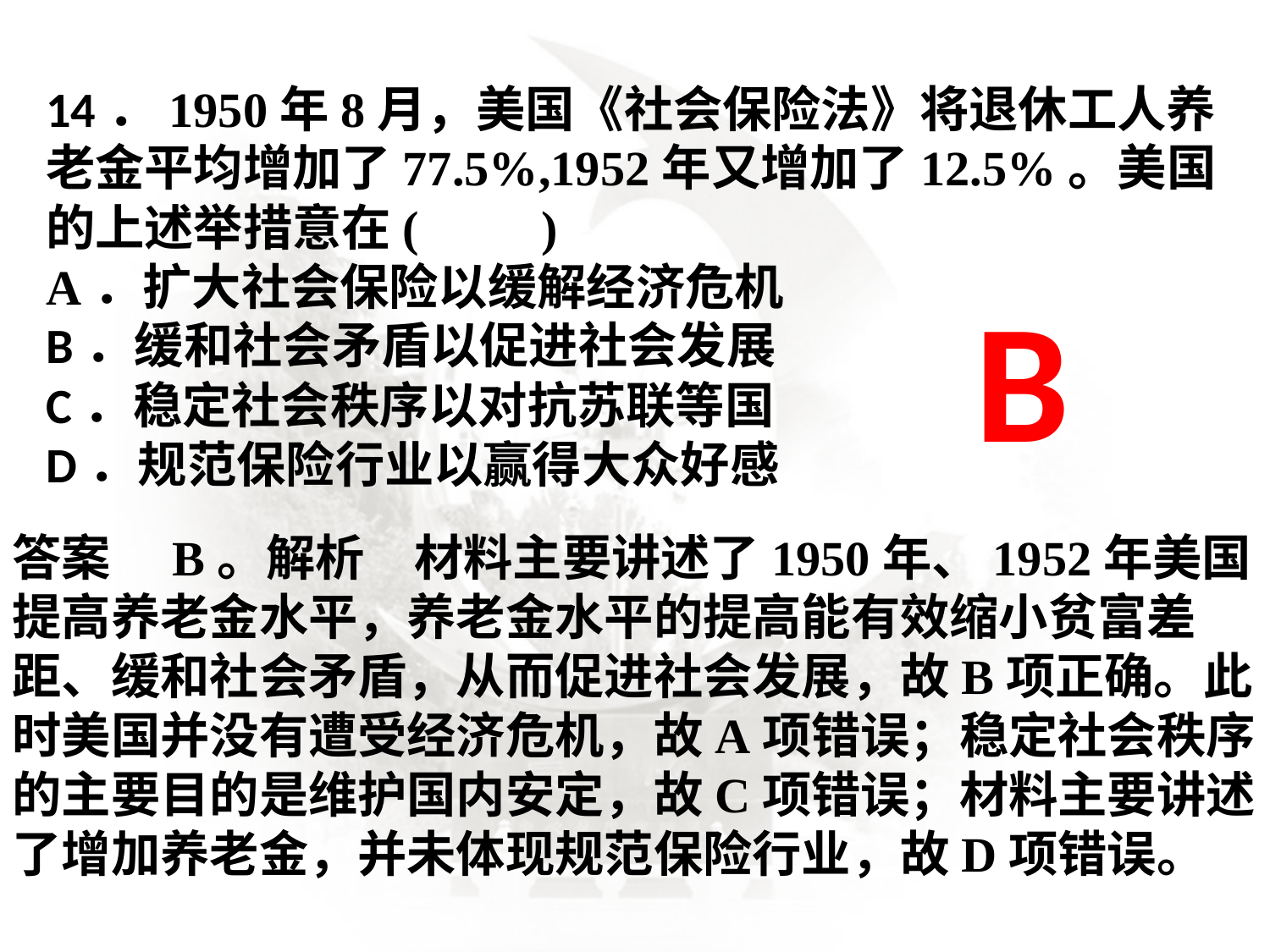

14．1950年8月，美国《社会保险法》将退休工人养老金平均增加了77.5%,1952年又增加了12.5%。美国的上述举措意在(　　)A．扩大社会保险以缓解经济危机B．缓和社会矛盾以促进社会发展C．稳定社会秩序以对抗苏联等国D．规范保险行业以赢得大众好感
B
答案　B。解析　材料主要讲述了1950年、1952年美国提高养老金水平，养老金水平的提高能有效缩小贫富差距、缓和社会矛盾，从而促进社会发展，故B项正确。此时美国并没有遭受经济危机，故A项错误；稳定社会秩序的主要目的是维护国内安定，故C项错误；材料主要讲述了增加养老金，并未体现规范保险行业，故D项错误。